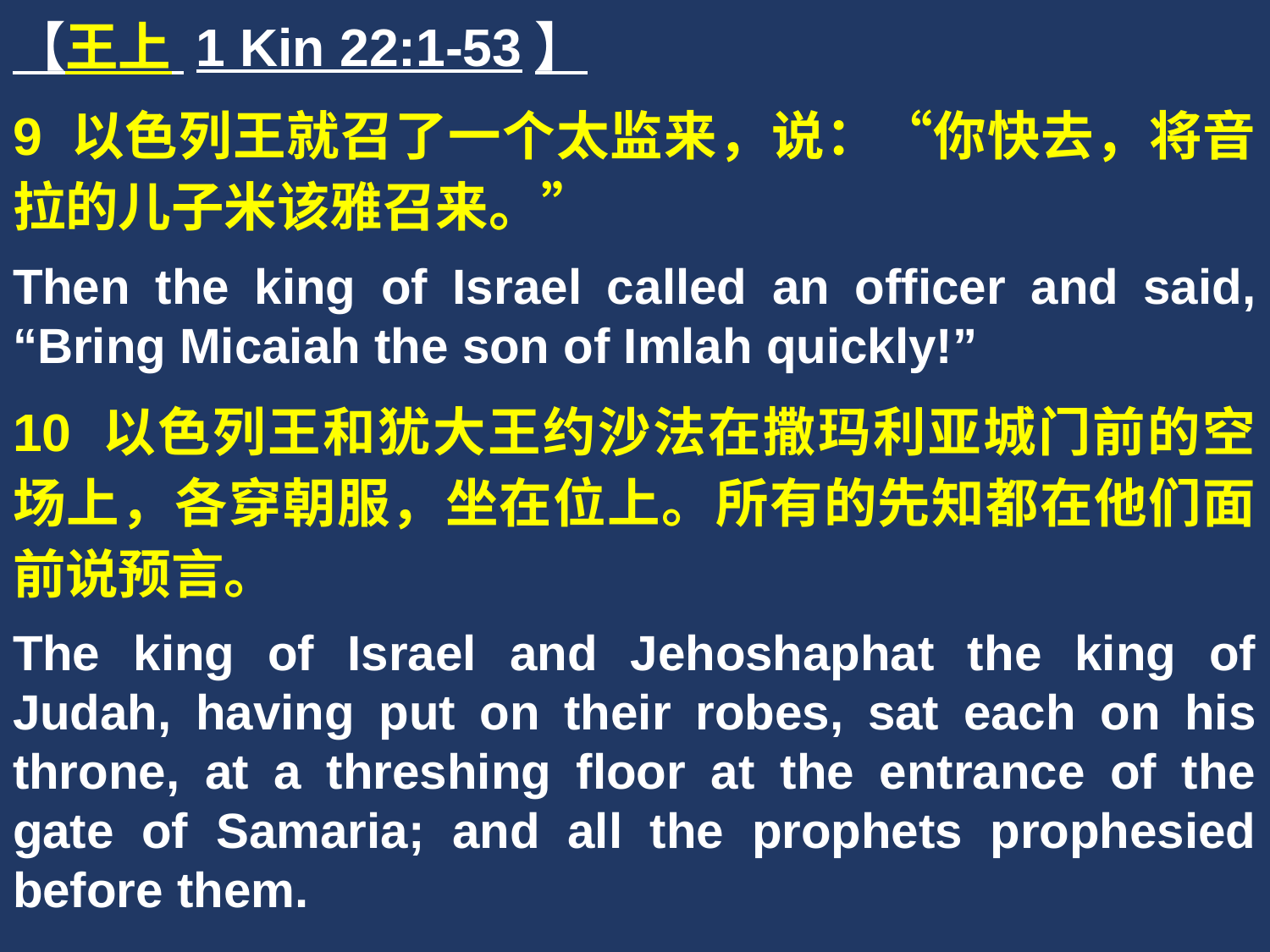

【王上 1 Kin 22:1-53】
9 以色列王就召了一个太监来，说：“你快去，将音拉的儿子米该雅召来。”
Then the king of Israel called an officer and said, “Bring Micaiah the son of Imlah quickly!”
10 以色列王和犹大王约沙法在撒玛利亚城门前的空场上，各穿朝服，坐在位上。所有的先知都在他们面前说预言。
The king of Israel and Jehoshaphat the king of Judah, having put on their robes, sat each on his throne, at a threshing floor at the entrance of the gate of Samaria; and all the prophets prophesied before them.